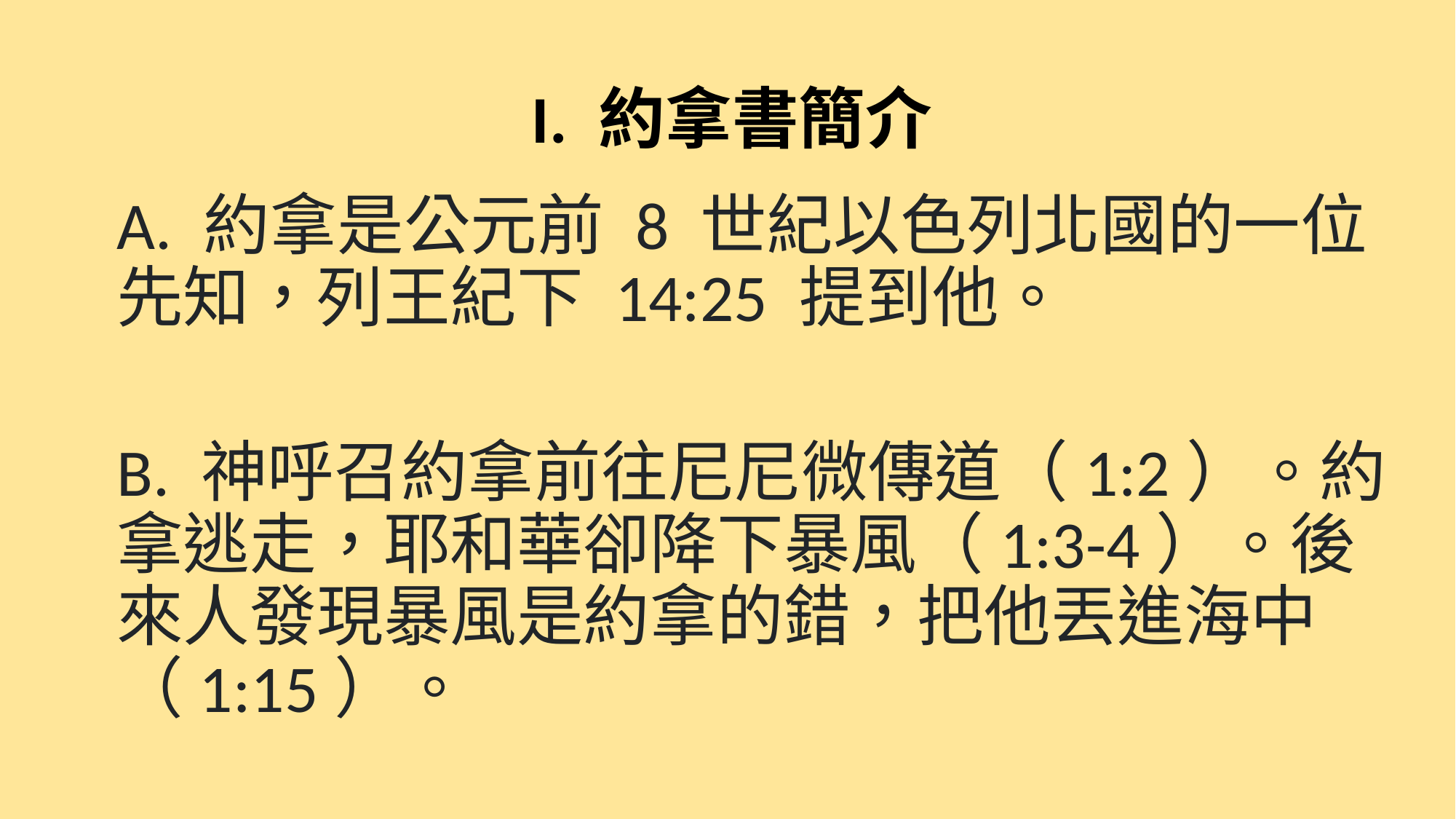

# I. 約拿書簡介
A. 約拿是公元前 8 世紀以色列北國的一位先知，列王紀下 14:25 提到他。

B. 神呼召約拿前往尼尼微傳道（1:2）。約拿逃走，耶和華卻降下暴風（1:3-4）。後來人發現暴風是約拿的錯，把他丟進海中（1:15）。